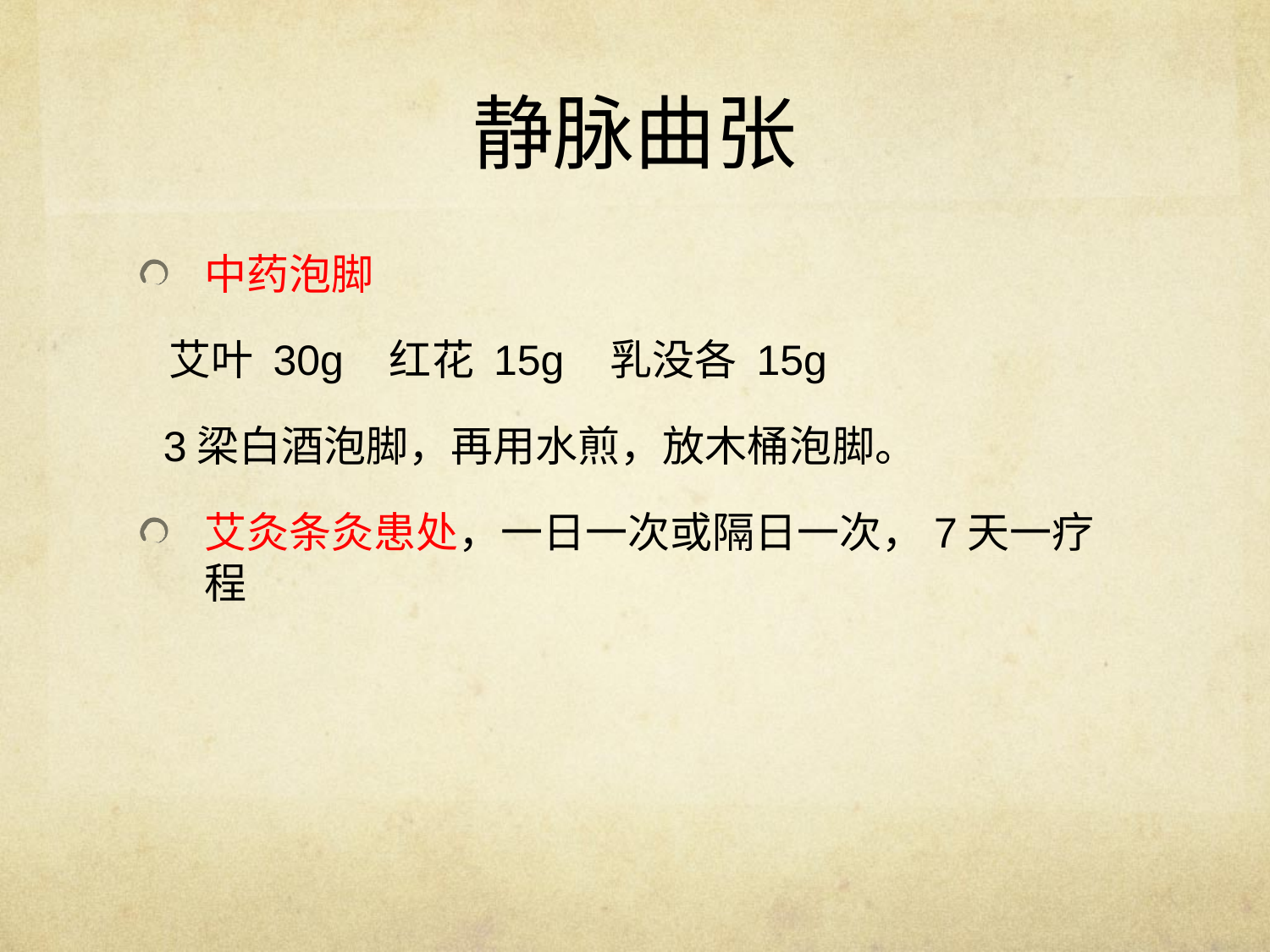

# 静脉曲张
中药泡脚
  艾叶 30g   红花 15g   乳没各 15g
  3梁白酒泡脚，再用水煎，放木桶泡脚。
艾灸条灸患处，一日一次或隔日一次，7天一疗程